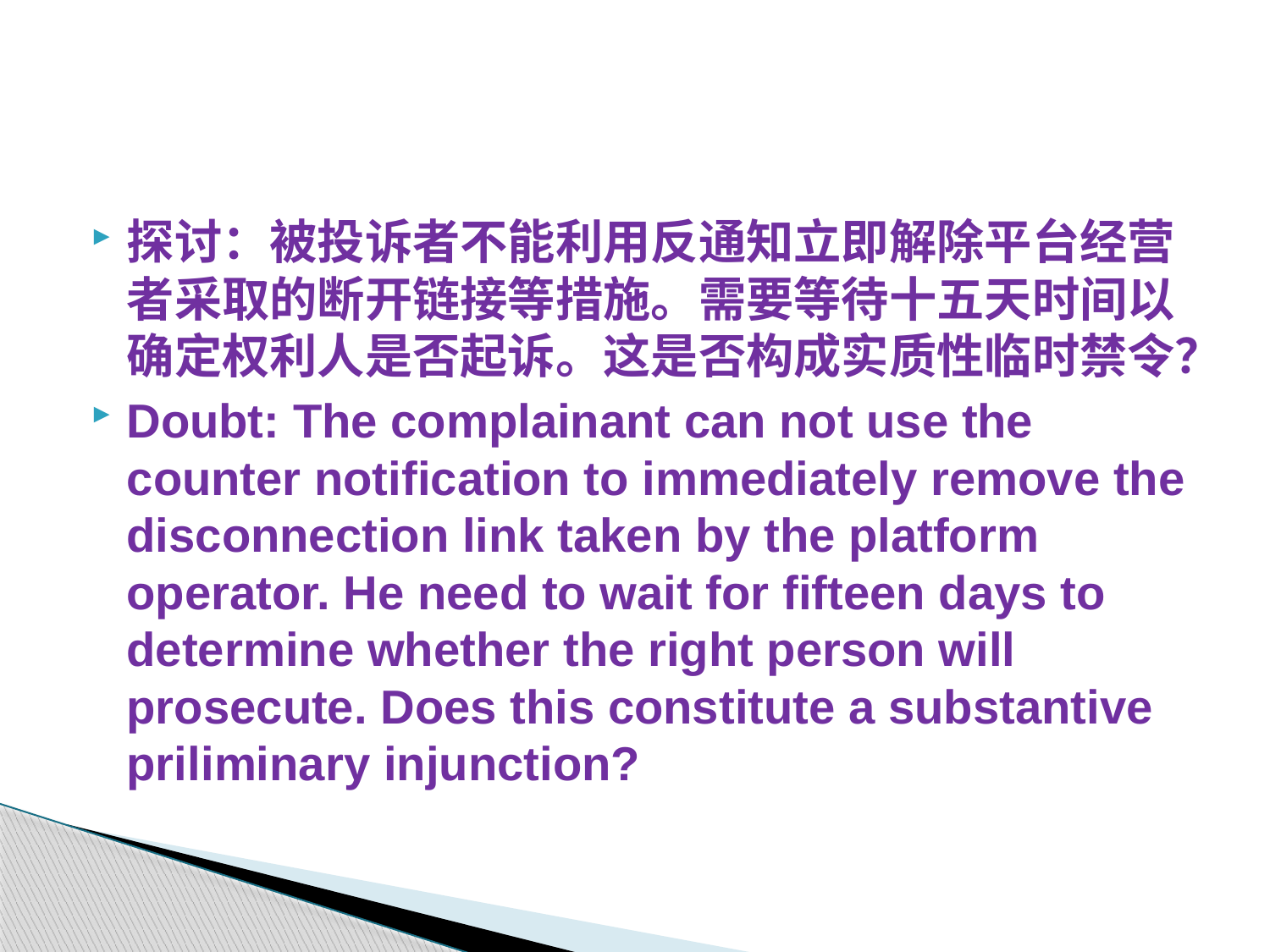

#
探讨：被投诉者不能利用反通知立即解除平台经营者采取的断开链接等措施。需要等待十五天时间以确定权利人是否起诉。这是否构成实质性临时禁令？
Doubt: The complainant can not use the counter notification to immediately remove the disconnection link taken by the platform operator. He need to wait for fifteen days to determine whether the right person will prosecute. Does this constitute a substantive priliminary injunction?